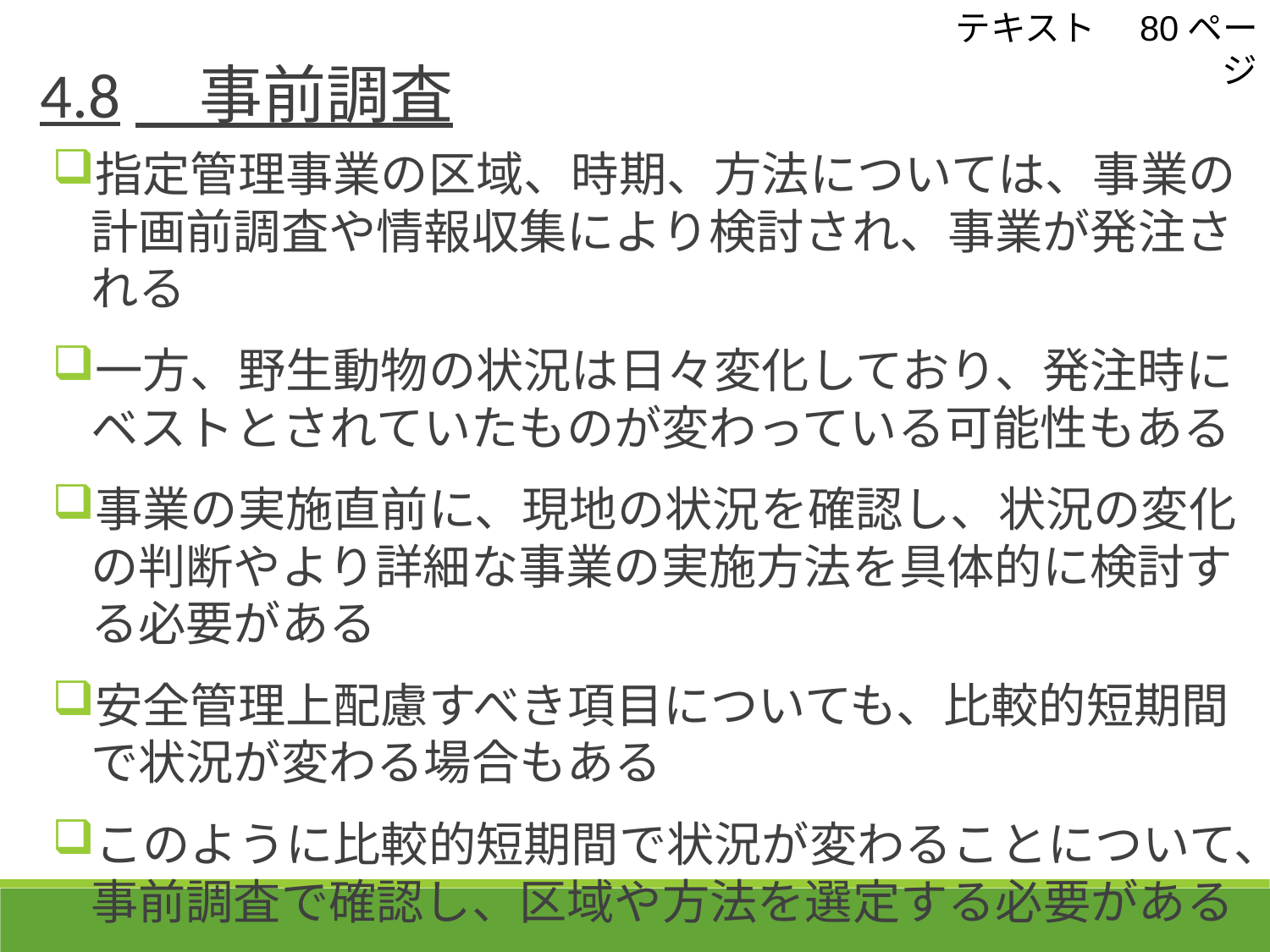

テキスト　80ページ
4.8　事前調査
指定管理事業の区域、時期、方法については、事業の計画前調査や情報収集により検討され、事業が発注される
一方、野生動物の状況は日々変化しており、発注時にベストとされていたものが変わっている可能性もある
事業の実施直前に、現地の状況を確認し、状況の変化の判断やより詳細な事業の実施方法を具体的に検討する必要がある
安全管理上配慮すべき項目についても、比較的短期間で状況が変わる場合もある
このように比較的短期間で状況が変わることについて、事前調査で確認し、区域や方法を選定する必要がある